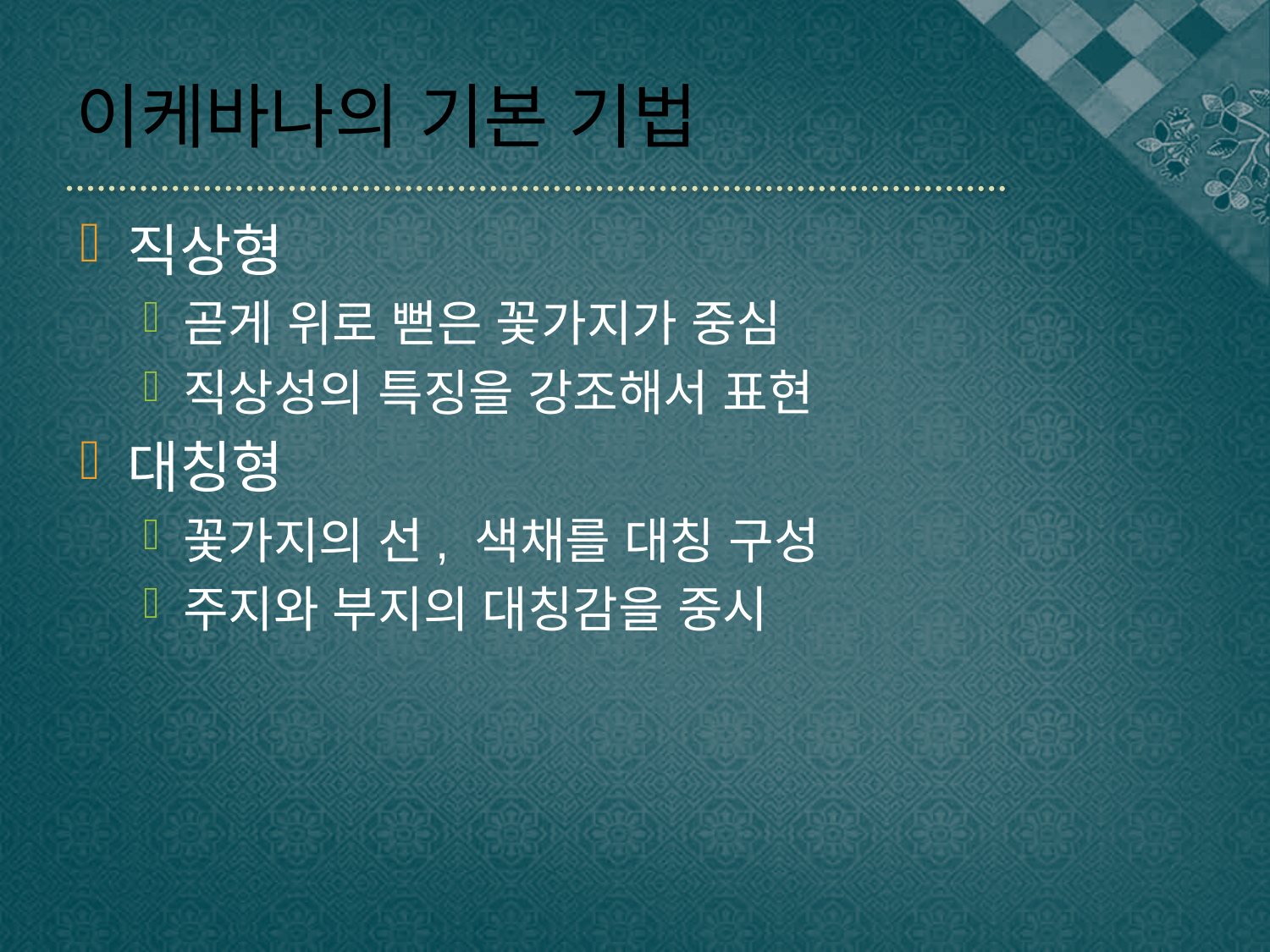

# 이케바나의 기본 기법
직상형
곧게 위로 뻗은 꽃가지가 중심
직상성의 특징을 강조해서 표현
대칭형
꽃가지의 선, 색채를 대칭 구성
주지와 부지의 대칭감을 중시